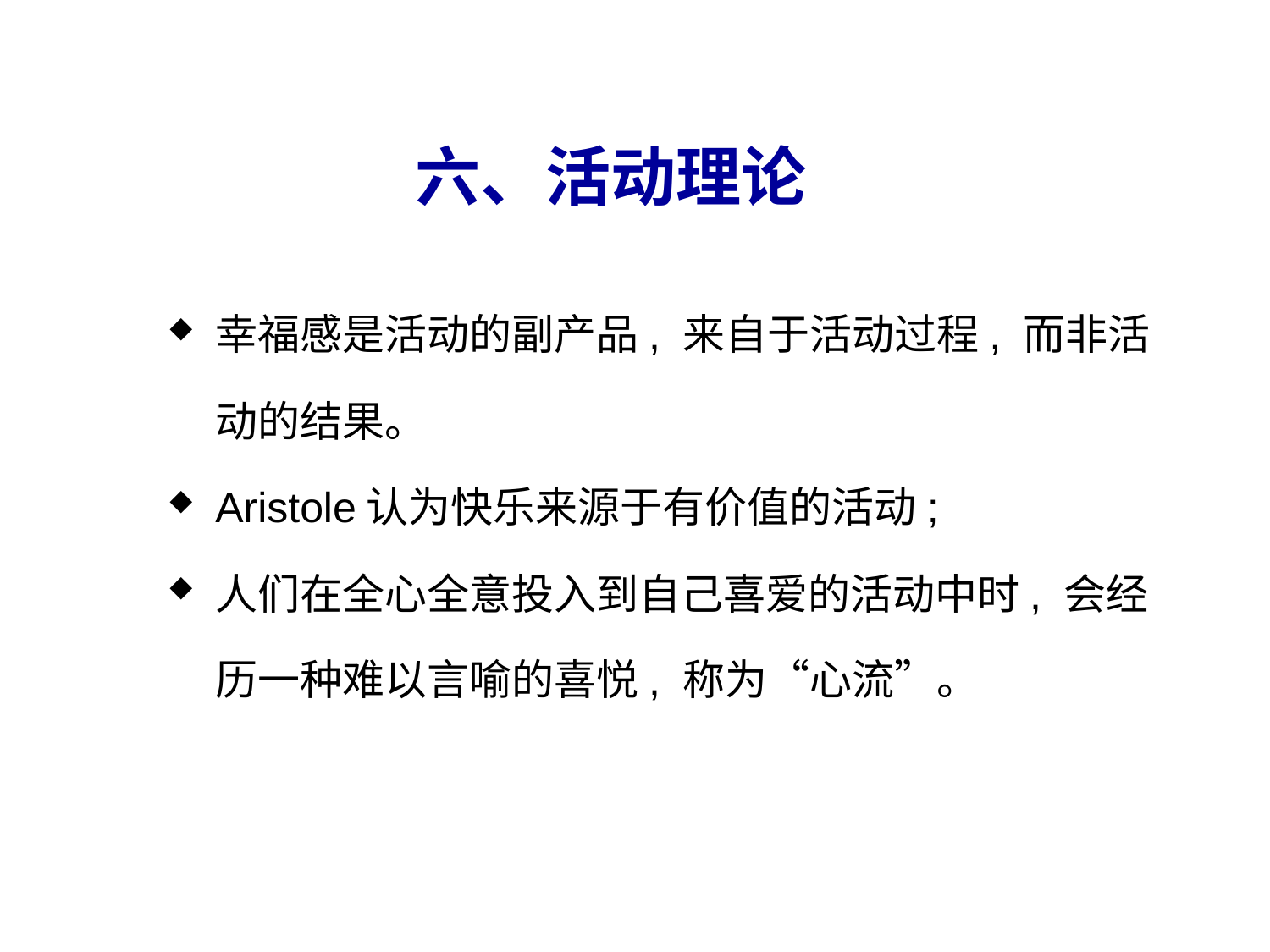

# 六、活动理论
幸福感是活动的副产品, 来自于活动过程, 而非活动的结果。
Aristole认为快乐来源于有价值的活动;
人们在全心全意投入到自己喜爱的活动中时, 会经历一种难以言喻的喜悦, 称为“心流”。